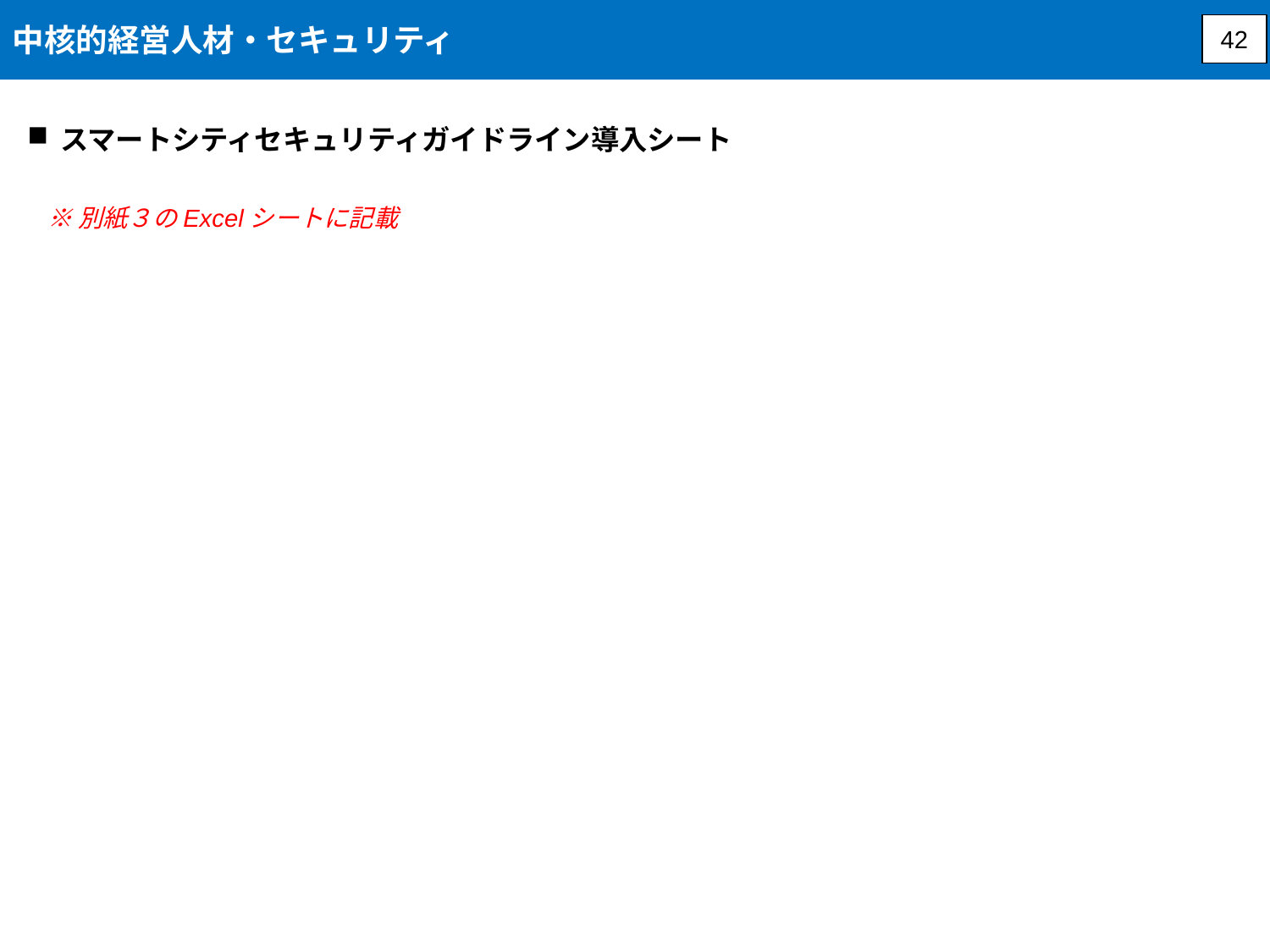

中核的経営人材・セキュリティ
42
スマートシティセキュリティガイドライン導入シート
※別紙３のExcelシートに記載